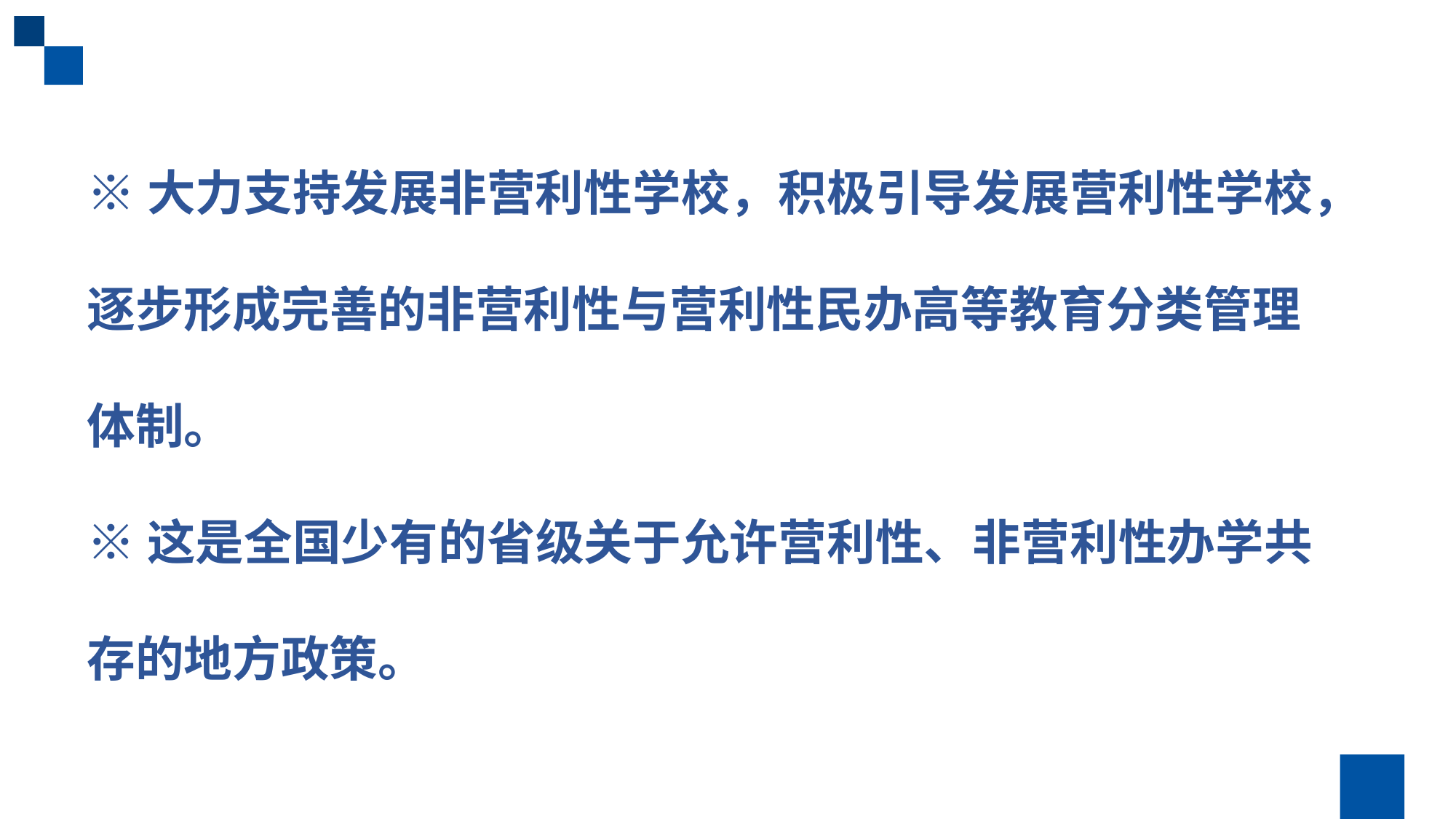

※大力支持发展非营利性学校，积极引导发展营利性学校，逐步形成完善的非营利性与营利性民办高等教育分类管理体制。
※这是全国少有的省级关于允许营利性、非营利性办学共存的地方政策。

83